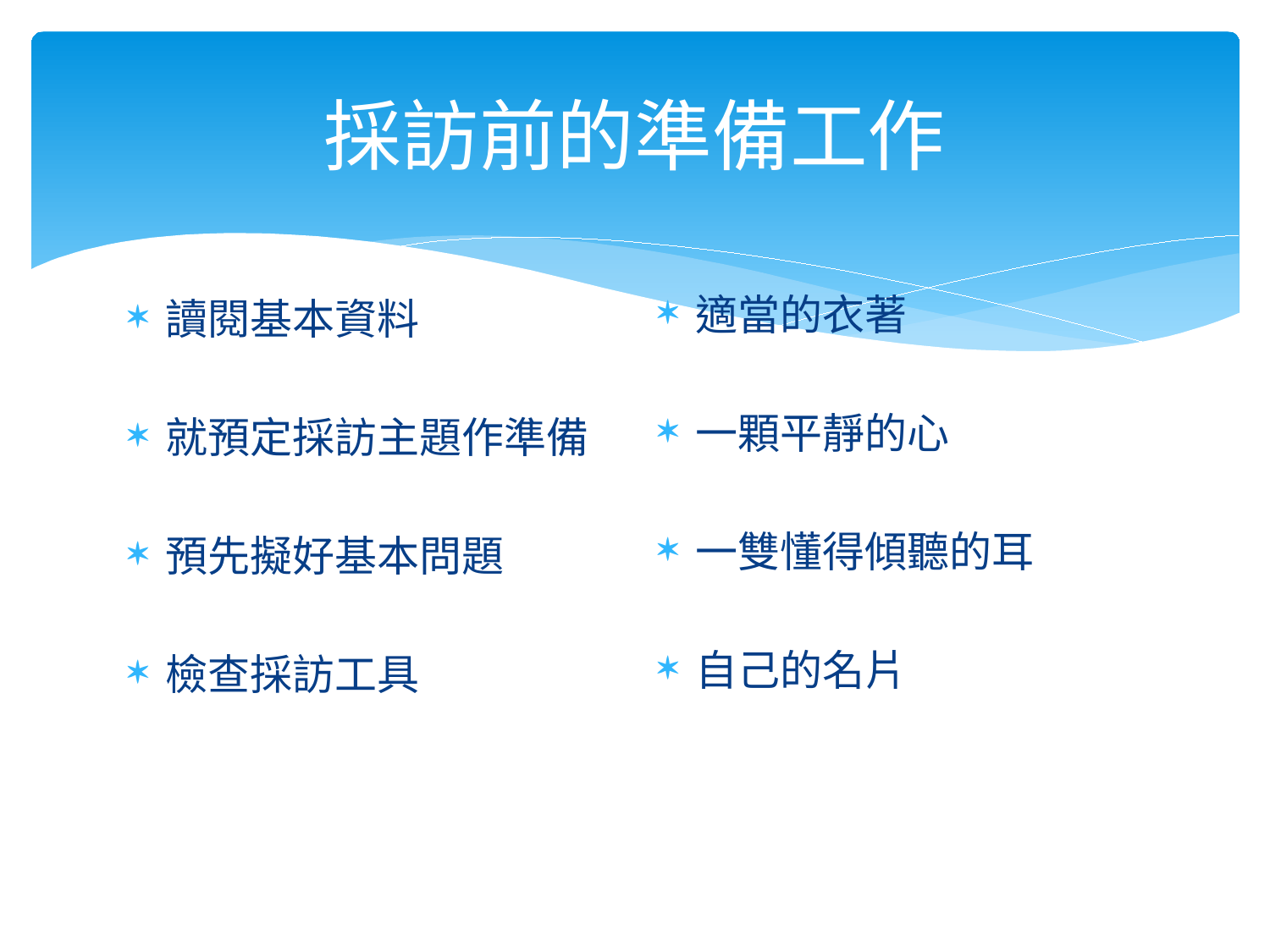

# 採訪前的準備工作
適當的衣著

一顆平靜的心

一雙懂得傾聽的耳

自己的名片
讀閱基本資料

就預定採訪主題作準備

預先擬好基本問題

檢查採訪工具